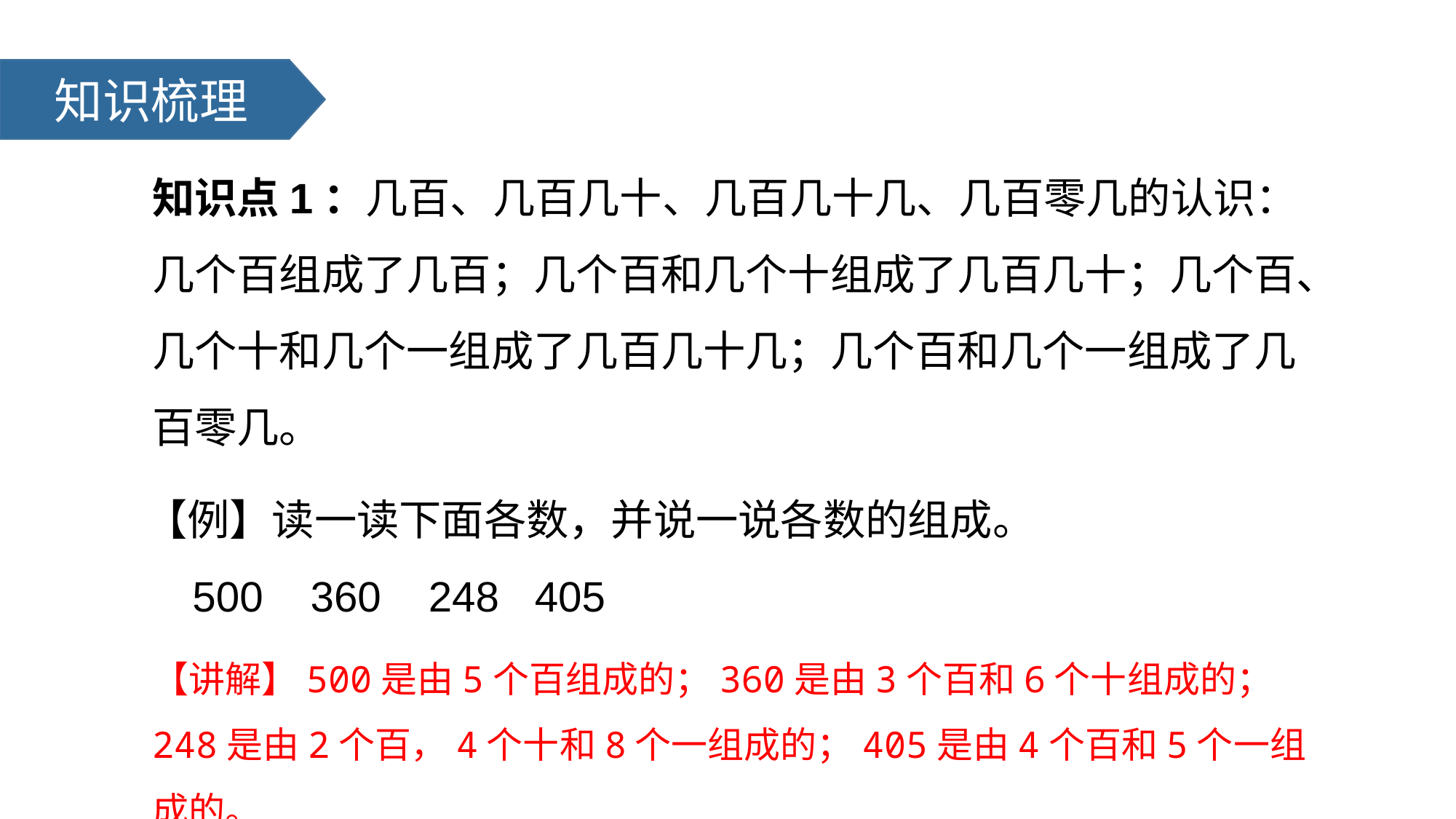

知识梳理
知识点1：几百、几百几十、几百几十几、几百零几的认识：几个百组成了几百；几个百和几个十组成了几百几十；几个百、几个十和几个一组成了几百几十几；几个百和几个一组成了几百零几。
【例】读一读下面各数，并说一说各数的组成。
    500    360    248   405
【讲解】500是由5个百组成的；360是由3个百和6个十组成的；248是由2个百，4个十和8个一组成的；405是由4个百和5个一组成的。